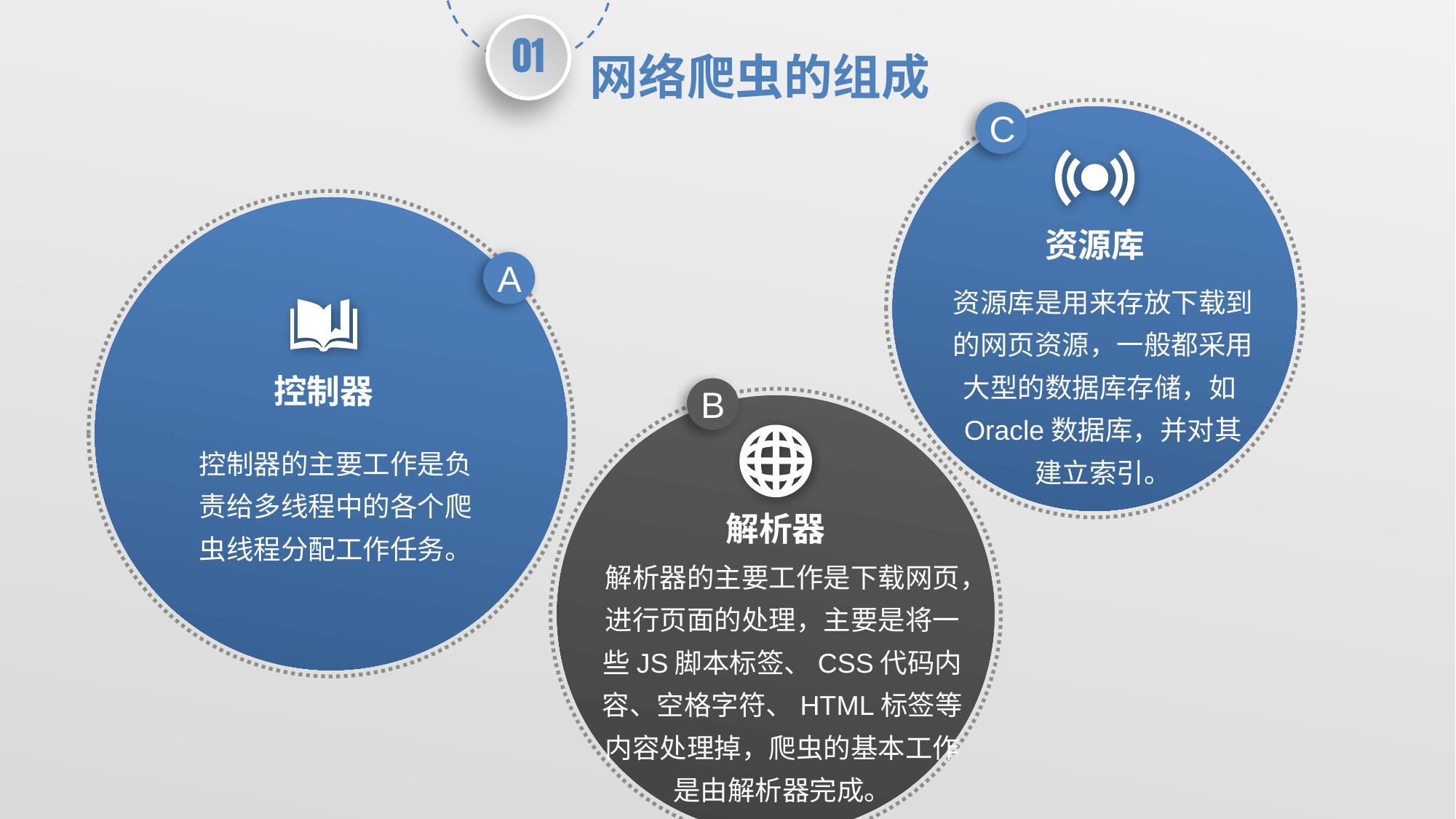

01
网络爬虫的组成

C

资源库
A

资源库是用来存放下载到的网页资源，一般都采用大型的数据库存储，如Oracle数据库，并对其建立索引。

控制器
B

控制器的主要工作是负责给多线程中的各个爬虫线程分配工作任务。
解析器
解析器的主要工作是下载网页，进行页面的处理，主要是将一些JS脚本标签、CSS代码内容、空格字符、HTML标签等内容处理掉，爬虫的基本工作是由解析器完成。